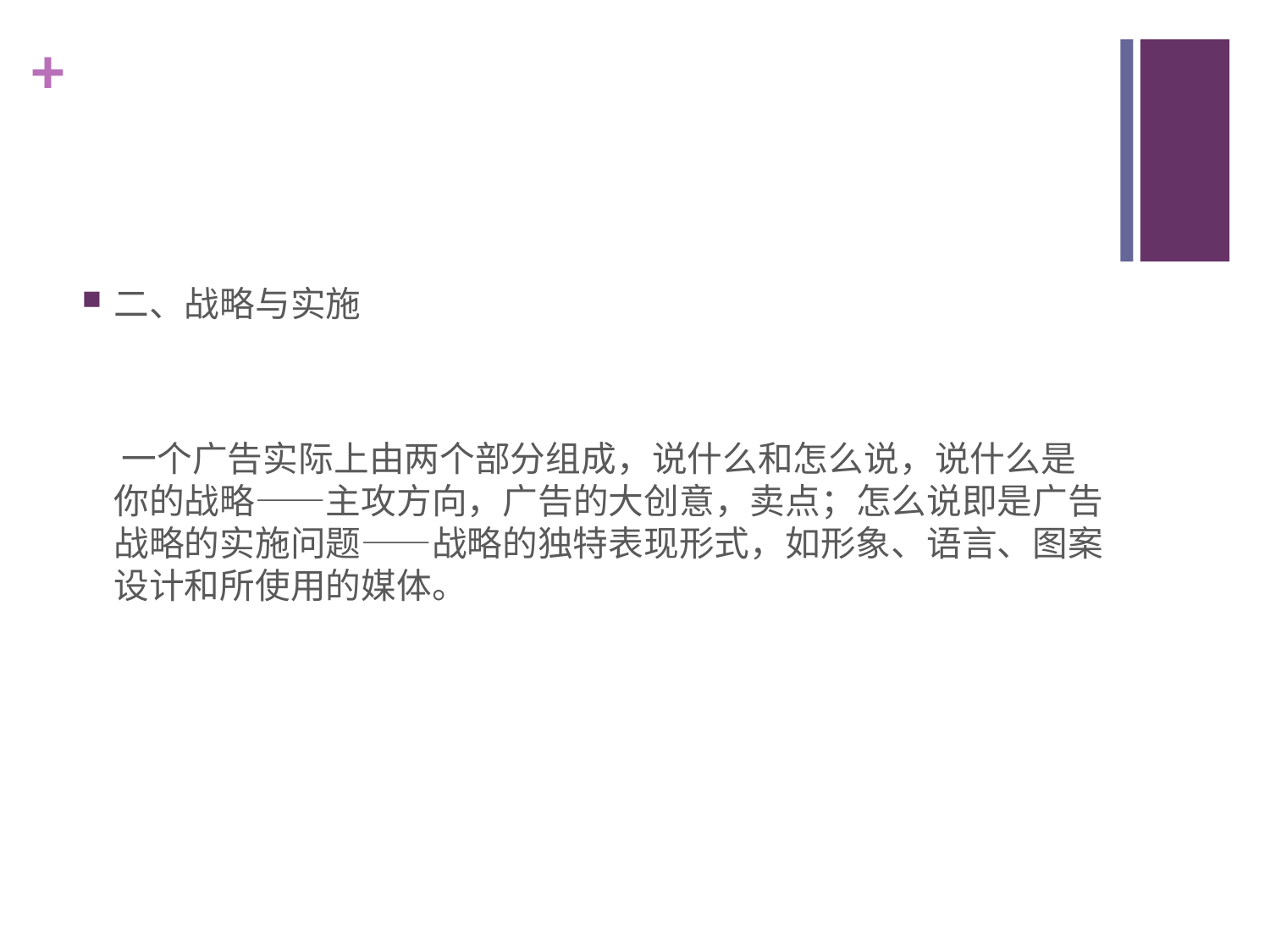

#
二、战略与实施

    一个广告实际上由两个部分组成，说什么和怎么说，说什么是你的战略——主攻方向，广告的大创意，卖点；怎么说即是广告战略的实施问题——战略的独特表现形式，如形象、语言、图案设计和所使用的媒体。